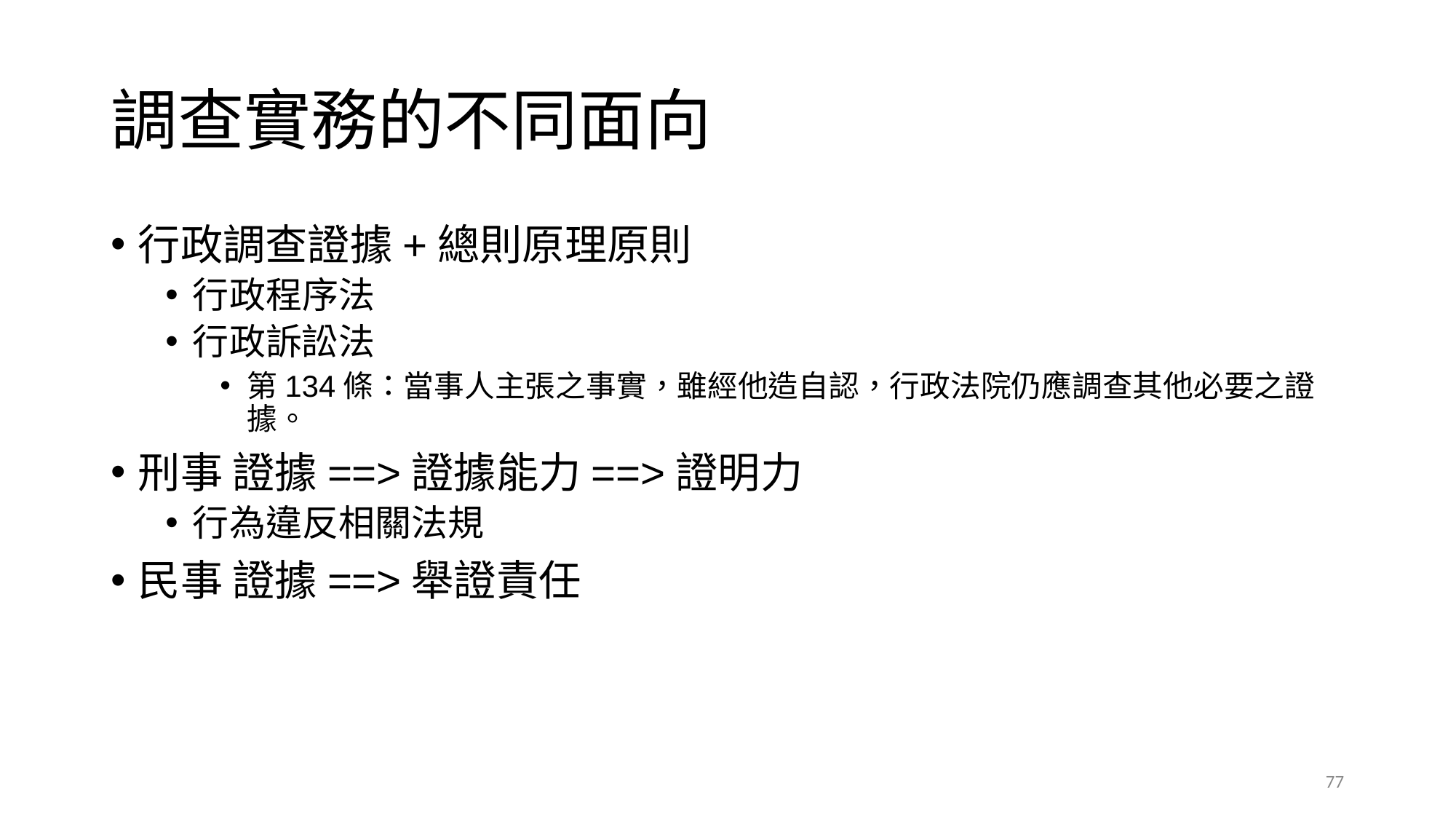

# 調查實務的不同面向
行政調查證據+總則原理原則
行政程序法
行政訴訟法
第134條：當事人主張之事實，雖經他造自認，行政法院仍應調查其他必要之證據。
刑事 證據==>證據能力==>證明力
行為違反相關法規
民事 證據==>舉證責任

77